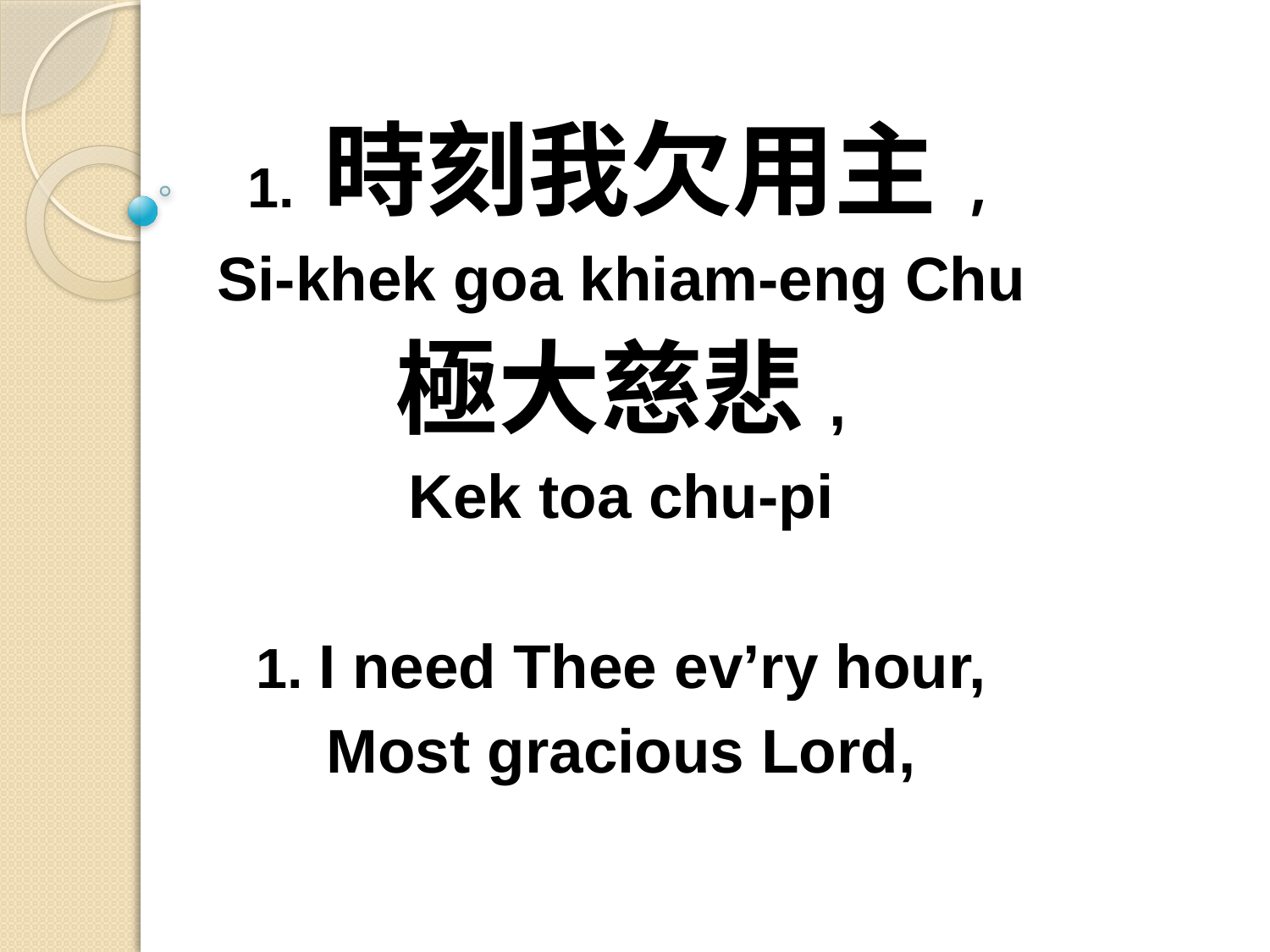

1. 時刻我欠用主,
Si-khek goa khiam-eng Chu
極大慈悲,
Kek toa chu-pi

1. I need Thee ev’ry hour,
Most gracious Lord,